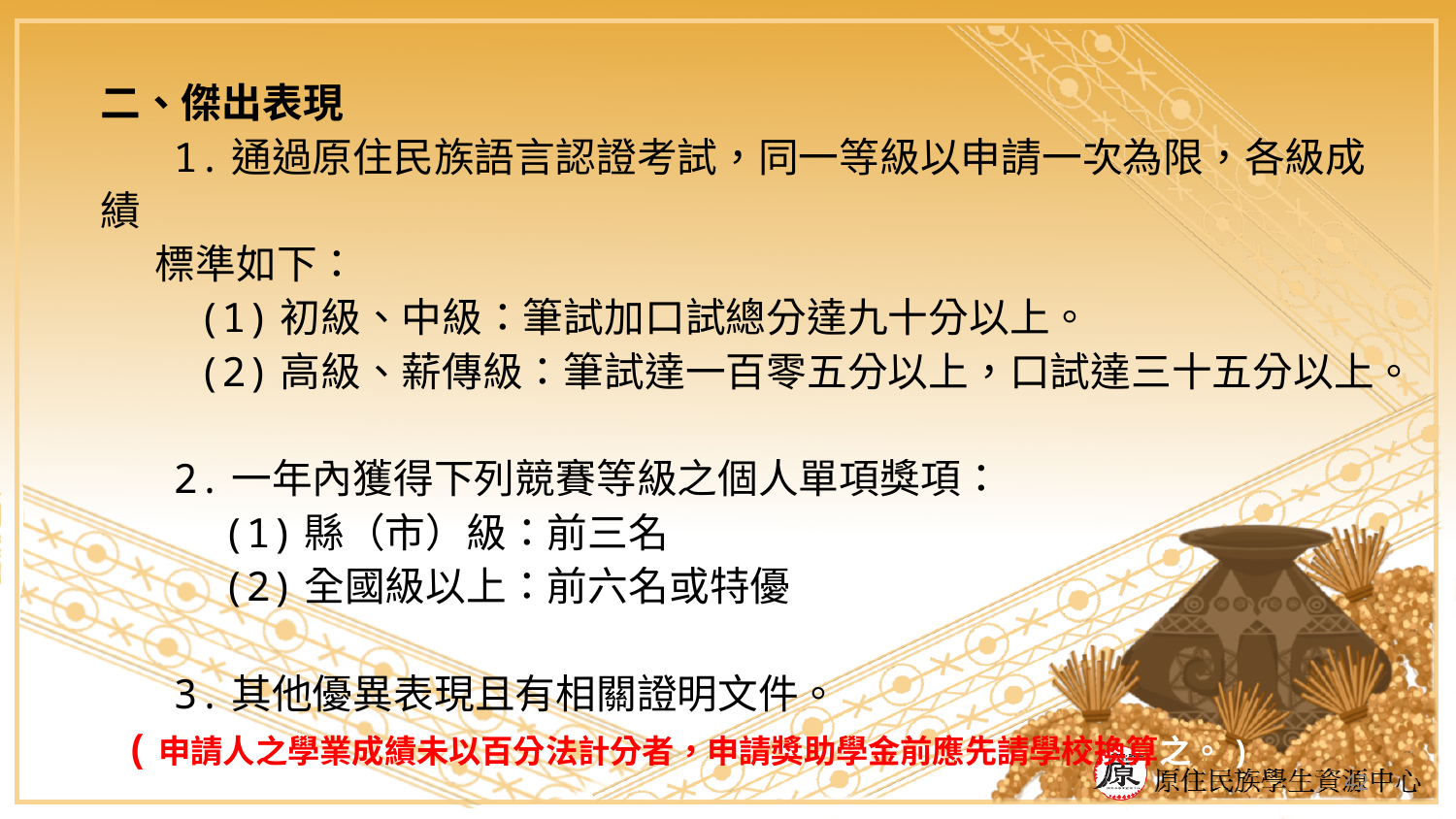

二、傑出表現
   1.通過原住民族語言認證考試，同一等級以申請一次為限，各級成績
     標準如下：
    (1)初級、中級：筆試加口試總分達九十分以上。
    (2)高級、薪傳級：筆試達一百零五分以上，口試達三十五分以上。

   2.一年內獲得下列競賽等級之個人單項獎項：
     (1)縣（市）級：前三名
     (2)全國級以上：前六名或特優

   3.其他優異表現且有相關證明文件。
 (申請人之學業成績未以百分法計分者，申請獎助學金前應先請學校換算之。)
42